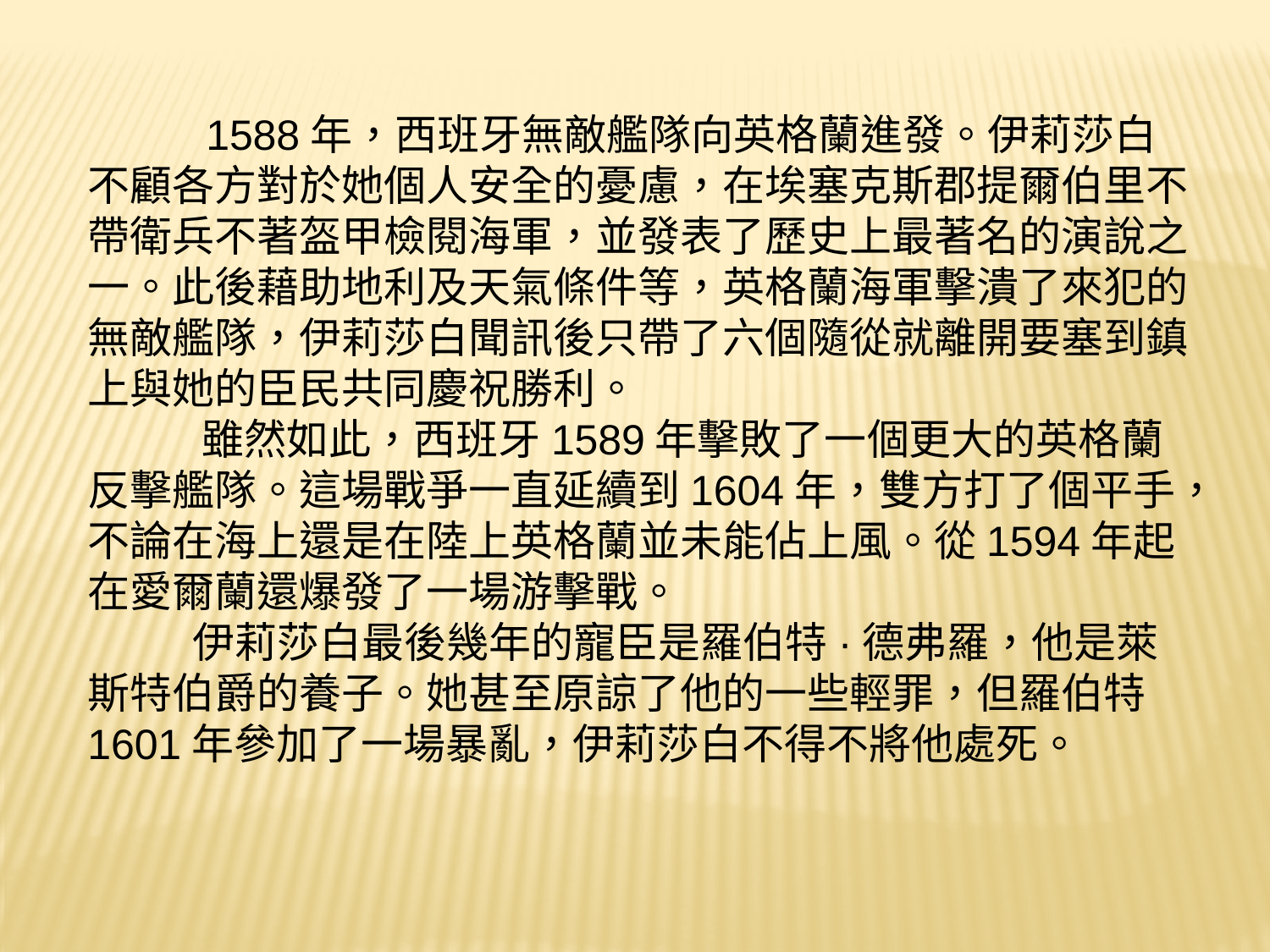

1588年，西班牙無敵艦隊向英格蘭進發。伊莉莎白不顧各方對於她個人安全的憂慮，在埃塞克斯郡提爾伯里不帶衛兵不著盔甲檢閱海軍，並發表了歷史上最著名的演說之一。此後藉助地利及天氣條件等，英格蘭海軍擊潰了來犯的無敵艦隊，伊莉莎白聞訊後只帶了六個隨從就離開要塞到鎮上與她的臣民共同慶祝勝利。
           雖然如此，西班牙1589年擊敗了一個更大的英格蘭反擊艦隊。這場戰爭一直延續到1604年，雙方打了個平手，不論在海上還是在陸上英格蘭並未能佔上風。從1594年起在愛爾蘭還爆發了一場游擊戰。
          伊莉莎白最後幾年的寵臣是羅伯特·德弗羅，他是萊斯特伯爵的養子。她甚至原諒了他的一些輕罪，但羅伯特1601年參加了一場暴亂，伊莉莎白不得不將他處死。